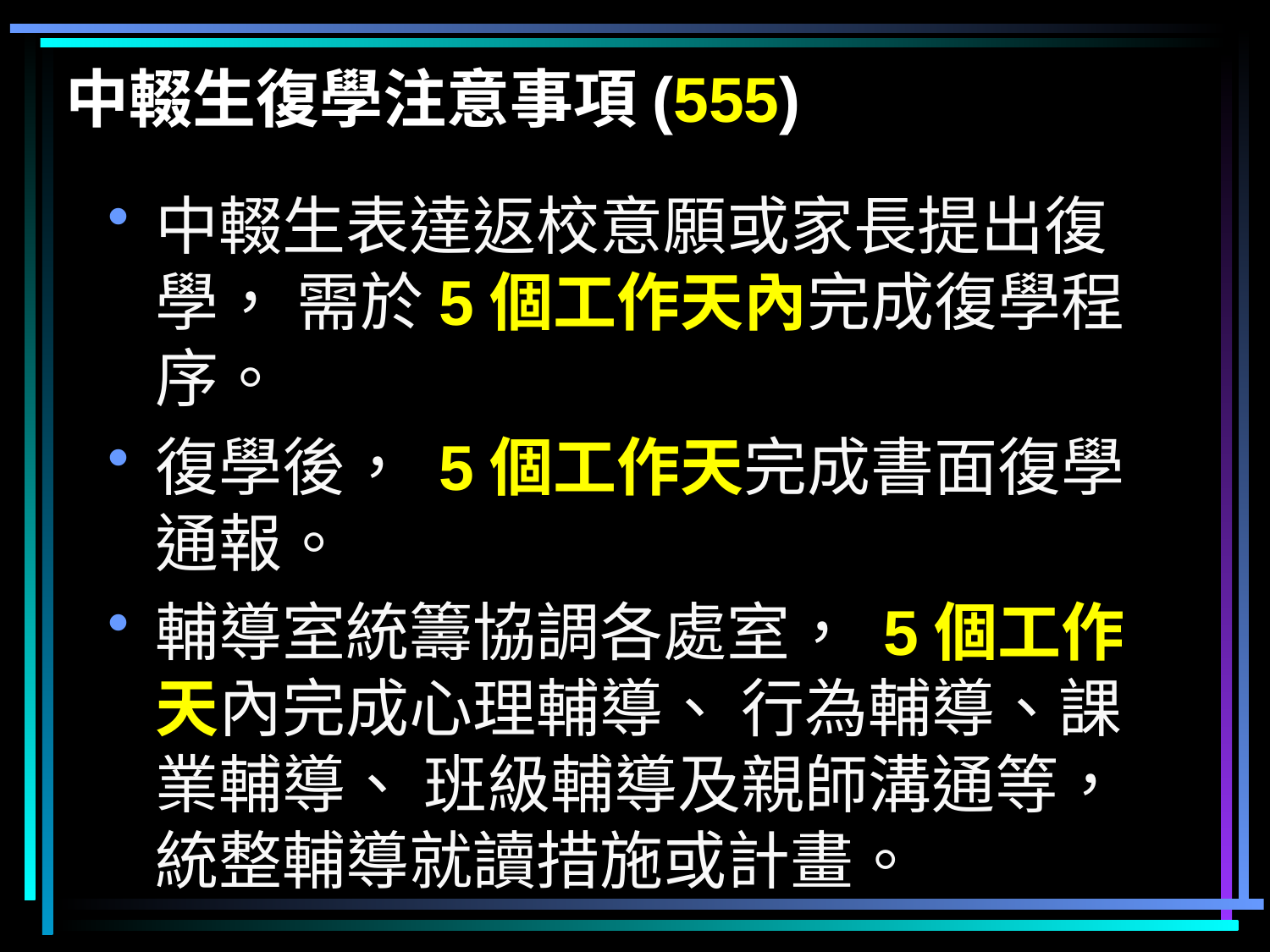

# 中輟生復學注意事項(555)
中輟生表達返校意願或家長提出復學， 需於5個工作天內完成復學程序。
復學後， 5個工作天完成書面復學通報。
輔導室統籌協調各處室， 5個工作天內完成心理輔導、 行為輔導、課業輔導、 班級輔導及親師溝通等， 統整輔導就讀措施或計畫。